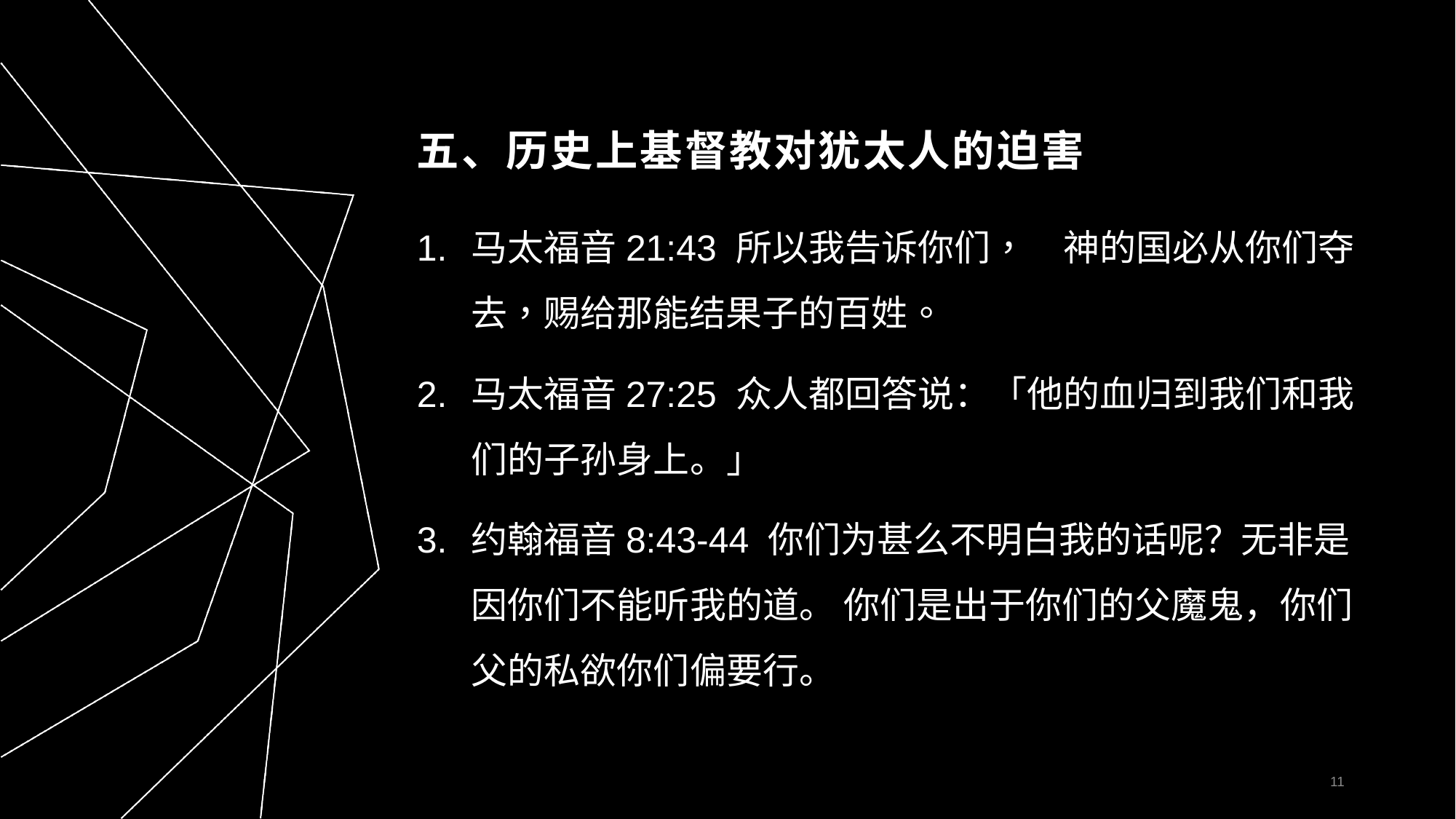

# 五、历史上基督教对犹太人的迫害
马太福音21:43 所以我告诉你们，　神的国必从你们夺去，赐给那能结果子的百姓。
马太福音27:25 众人都回答说：「他的血归到我们和我们的子孙身上。」
约翰福音8:43-44 你们为甚么不明白我的话呢？无非是因你们不能听我的道。 你们是出于你们的父魔鬼，你们父的私欲你们偏要行。
11